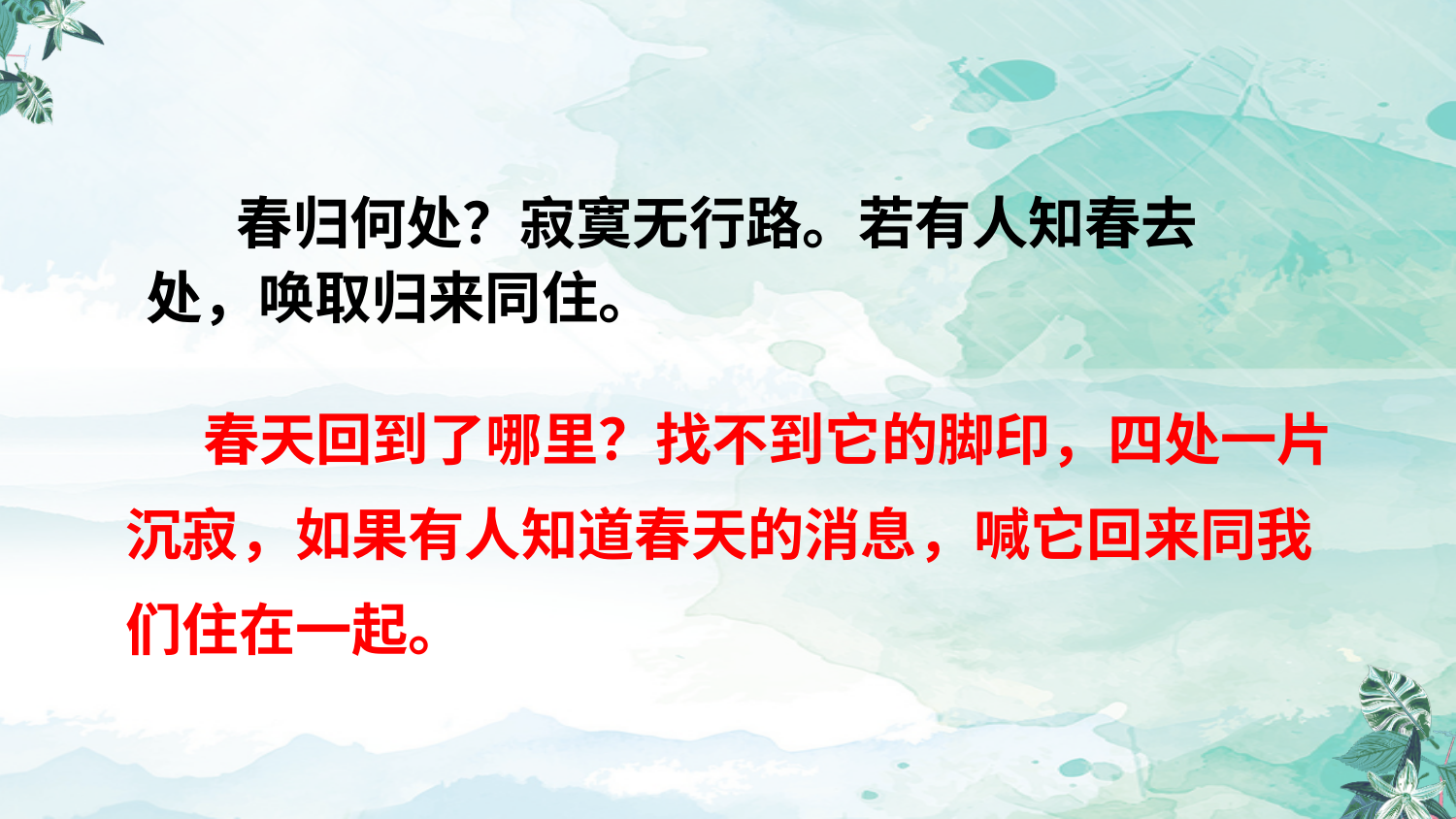

春归何处？寂寞无行路。若有人知春去处，唤取归来同住。
      春天回到了哪里？找不到它的脚印，四处一片沉寂，如果有人知道春天的消息，喊它回来同我们住在一起。